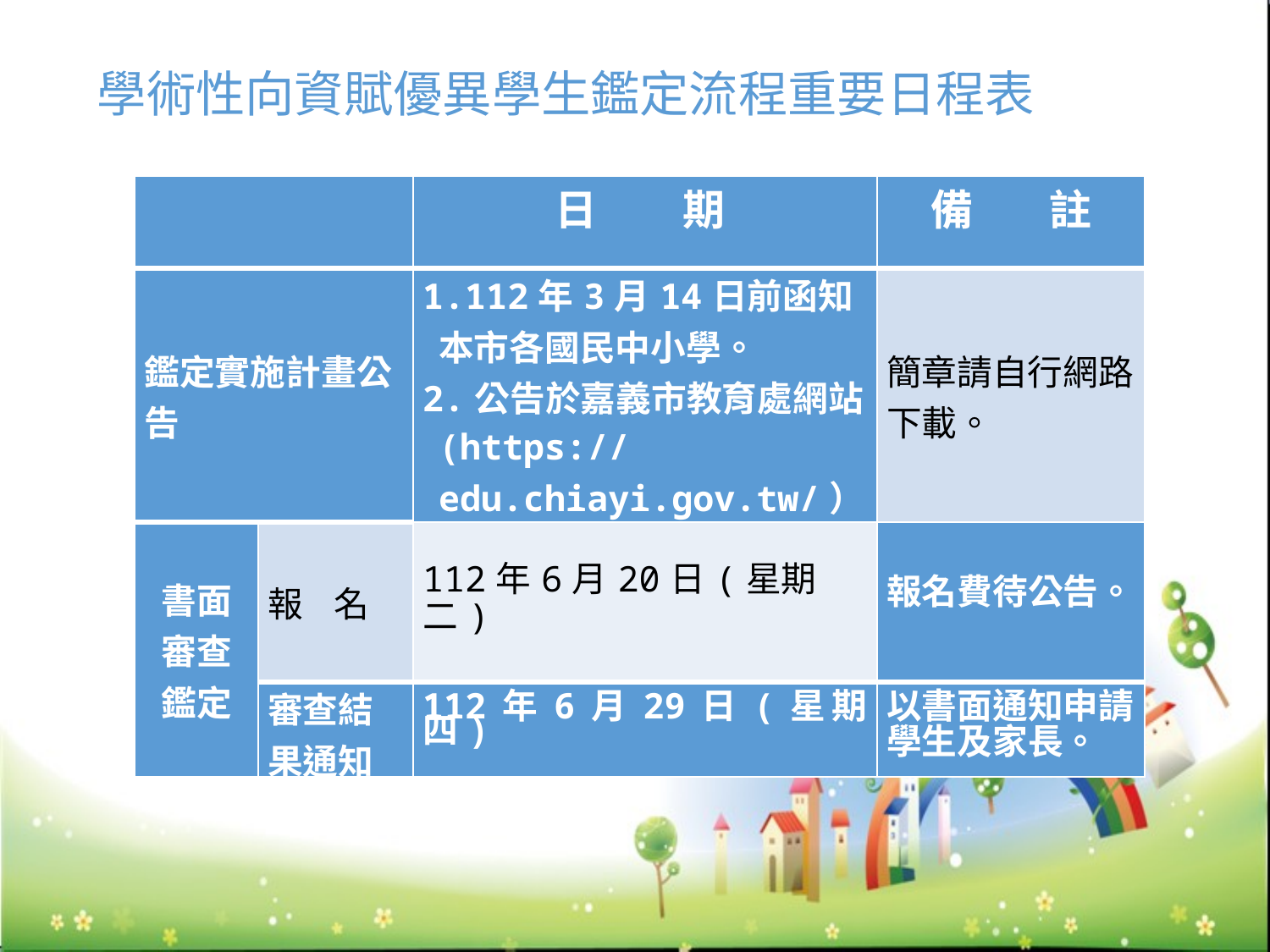

學術性向資賦優異學生鑑定流程重要日程表
|  |  | 日 期 | 備 註 |
| --- | --- | --- | --- |
| 鑑定實施計畫公告 |  | 1.112年3月14日前函知本市各國民中小學。 2.公告於嘉義市教育處網站(https://edu.chiayi.gov.tw/）及各承辦學校。 | 簡章請自行網路下載。 |
| 書面審查鑑定 | 報 名 | 112年6月20日(星期二) | 報名費待公告。 |
|  | 審查結果通知 | 112年6月29日(星期四) | 以書面通知申請學生及家長。 |